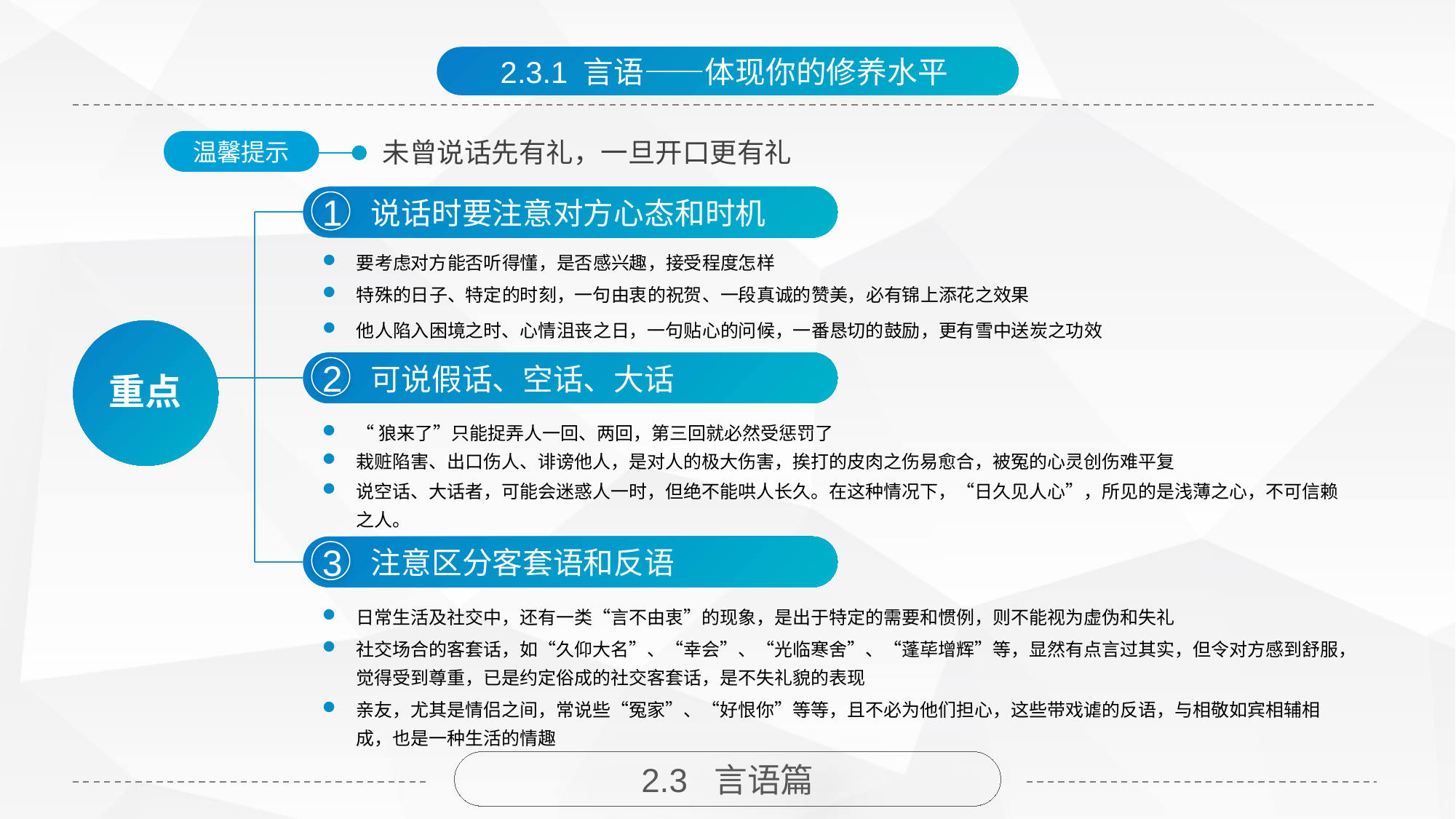

2.3.1 言语——体现你的修养水平
未曾说话先有礼，一旦开口更有礼
温馨提示
1

说话时要注意对方心态和时机
要考虑对方能否听得懂，是否感兴趣，接受程度怎样
特殊的日子、特定的时刻，一句由衷的祝贺、一段真诚的赞美，必有锦上添花之效果
他人陷入困境之时、心情沮丧之日，一句贴心的问候，一番恳切的鼓励，更有雪中送炭之功效

重点
2

可说假话、空话、大话
“狼来了”只能捉弄人一回、两回，第三回就必然受惩罚了
栽赃陷害、出口伤人、诽谤他人，是对人的极大伤害，挨打的皮肉之伤易愈合，被冤的心灵创伤难平复
说空话、大话者，可能会迷惑人一时，但绝不能哄人长久。在这种情况下，“日久见人心”，所见的是浅薄之心，不可信赖之人。
3

注意区分客套语和反语
日常生活及社交中，还有一类“言不由衷”的现象，是出于特定的需要和惯例，则不能视为虚伪和失礼
社交场合的客套话，如“久仰大名”、“幸会”、“光临寒舍”、“蓬荜增辉”等，显然有点言过其实，但令对方感到舒服，觉得受到尊重，已是约定俗成的社交客套话，是不失礼貌的表现
亲友，尤其是情侣之间，常说些“冤家”、“好恨你”等等，且不必为他们担心，这些带戏谑的反语，与相敬如宾相辅相成，也是一种生活的情趣
2.3  言语篇